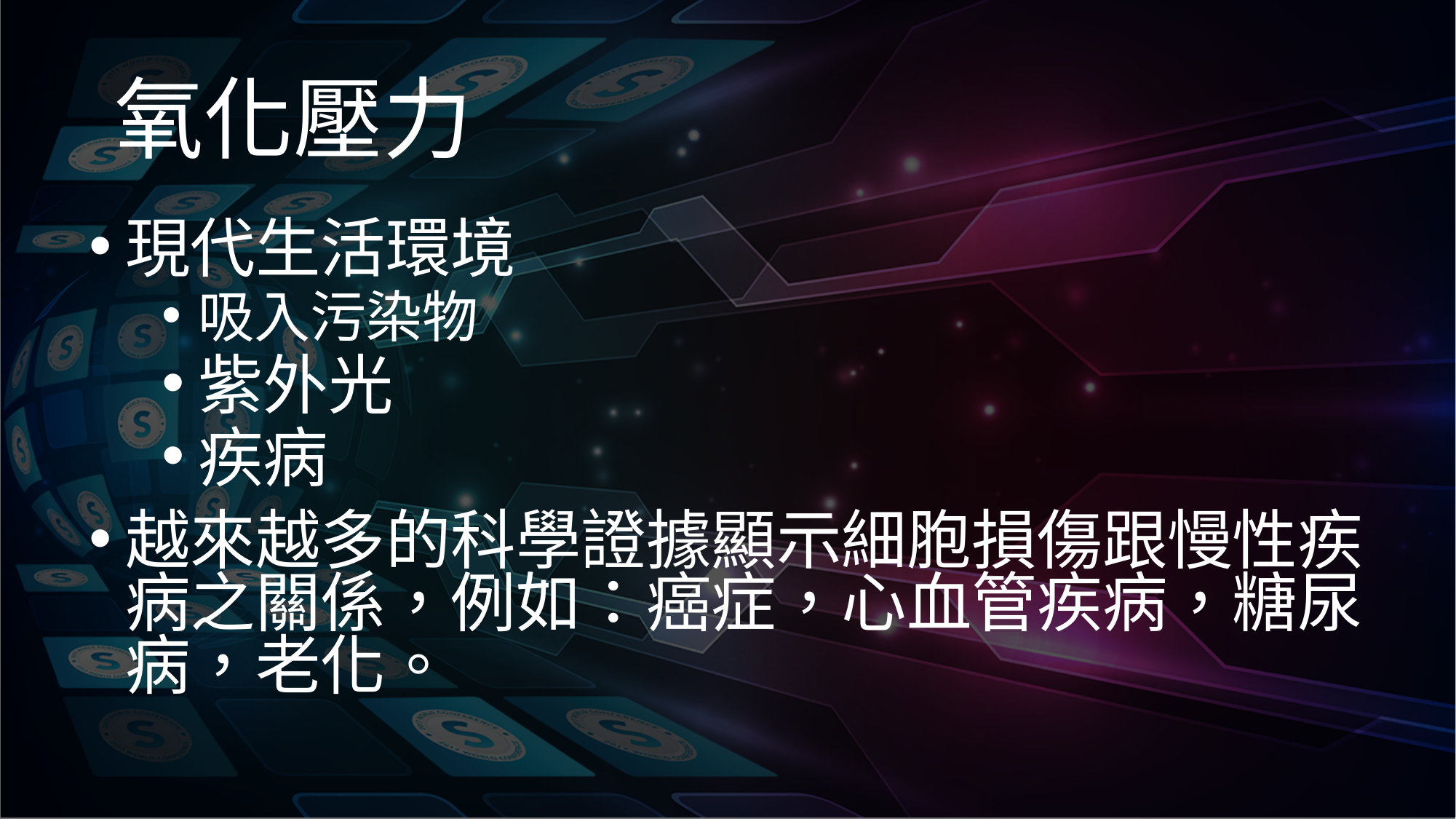

# 氧化壓力
現代生活環境
吸入污染物
紫外光
疾病
越來越多的科學證據顯示細胞損傷跟慢性疾病之關係，例如：癌症，心血管疾病，糖尿病，老化。